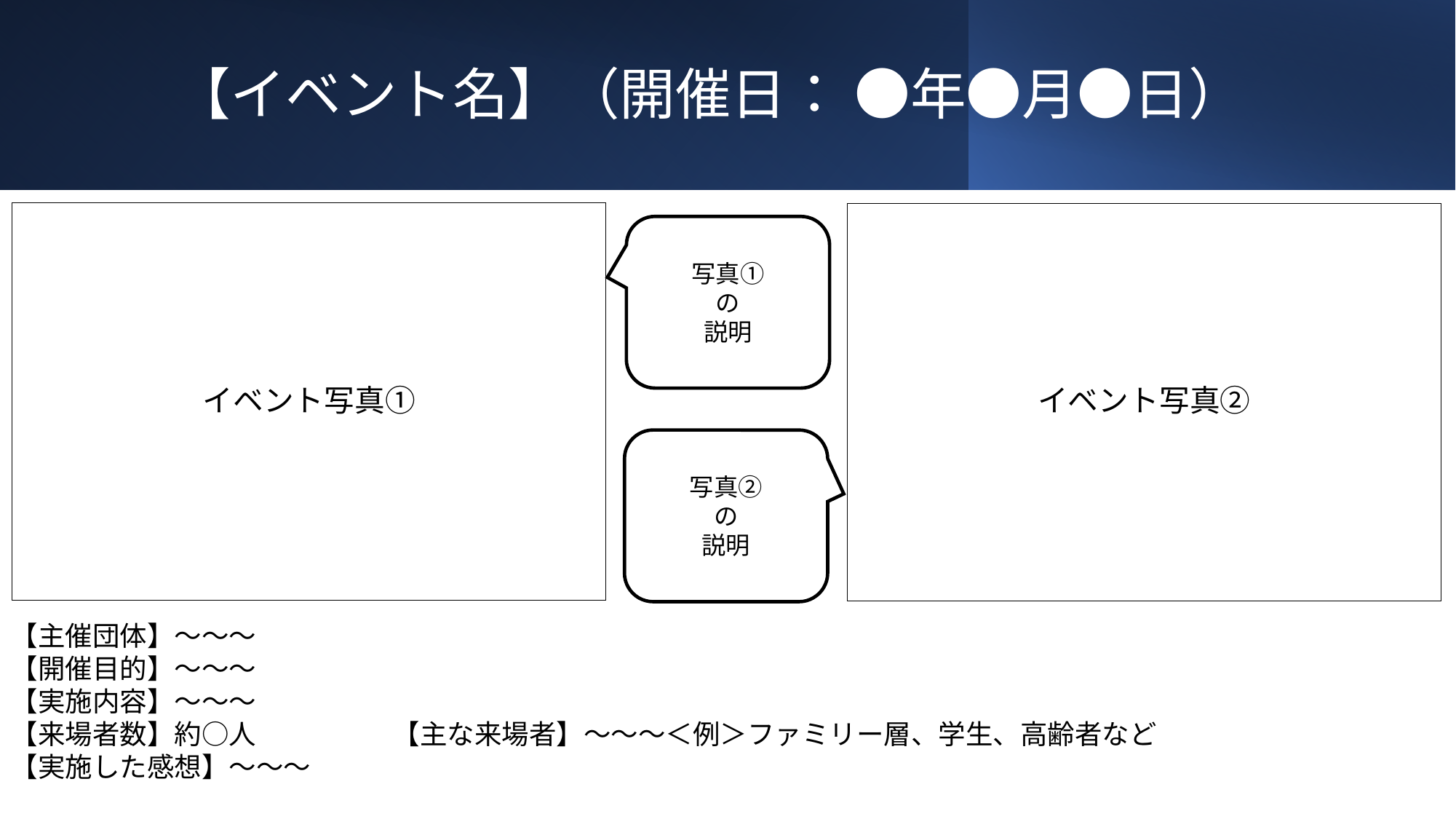

# 【イベント名】（開催日： ●年●月●日）
イベント写真①
イベント写真②
写真①
の
説明
写真②
の
説明
【主催団体】～～～
【開催目的】～～～
【実施内容】～～～
【来場者数】約○人　　　　　【主な来場者】～～～＜例＞ファミリー層、学生、高齢者など
【実施した感想】～～～